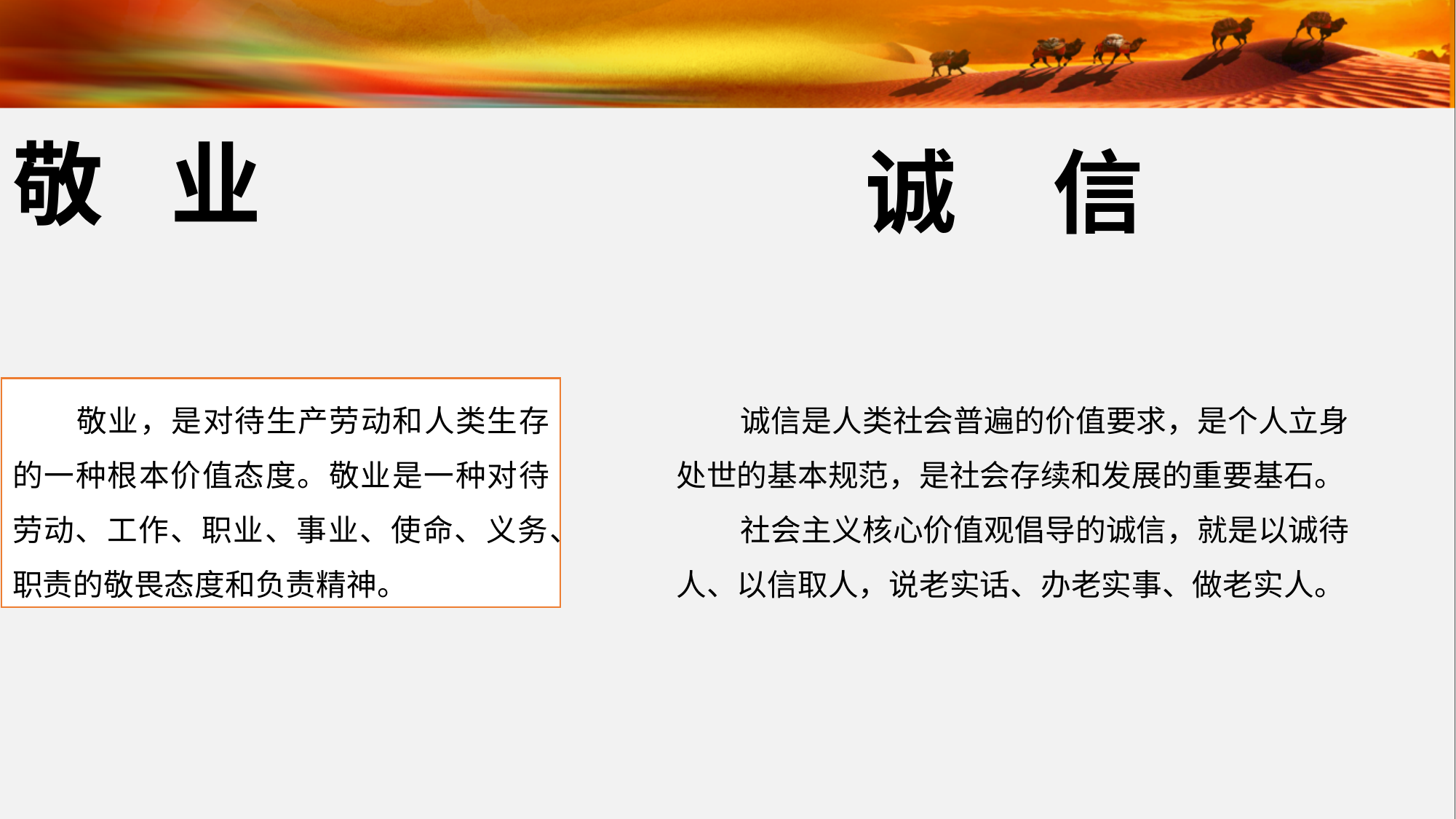

业

敬

诚
信

敬业，是对待生产劳动和人类生存的一种根本价值态度。敬业是一种对待劳动、工作、职业、事业、使命、义务、职责的敬畏态度和负责精神。
诚信是人类社会普遍的价值要求，是个人立身处世的基本规范，是社会存续和发展的重要基石。
社会主义核心价值观倡导的诚信，就是以诚待人、以信取人，说老实话、办老实事、做老实人。